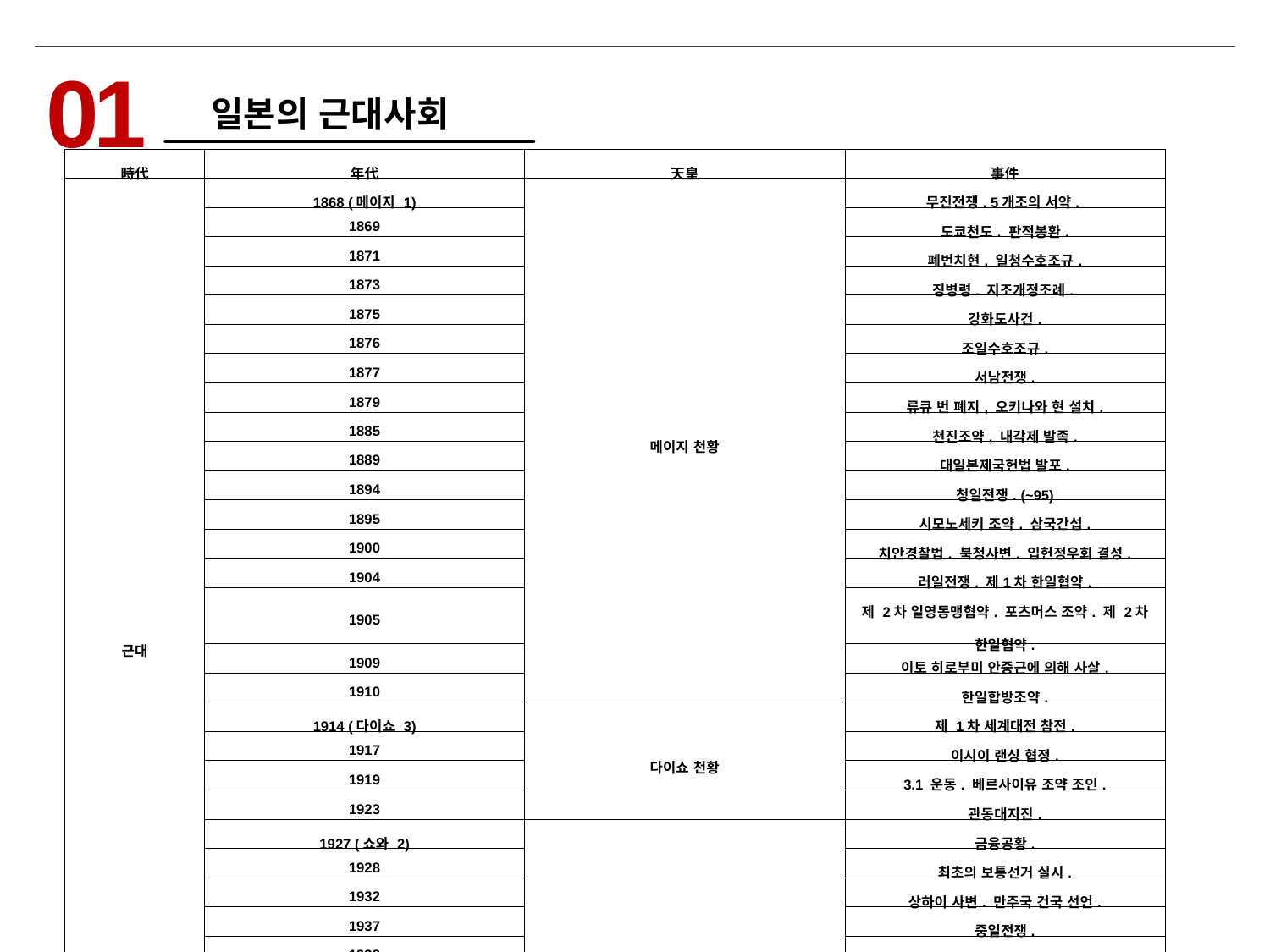

01
일본의 근대사회
| 時代 | 年代 | 天皇 | 事件 |
| --- | --- | --- | --- |
| 근대 | 1868 (메이지 1) | 메이지 천황 | 무진전쟁. 5개조의 서약. |
|  | 1869 |  | 도쿄천도. 판적봉환. |
|  | 1871 |  | 폐번치현. 일청수호조규. |
|  | 1873 |  | 징병령. 지조개정조례. |
|  | 1875 |  | 강화도사건. |
|  | 1876 |  | 조일수호조규. |
|  | 1877 |  | 서남전쟁. |
|  | 1879 |  | 류큐 번 폐지, 오키나와 현 설치. |
|  | 1885 |  | 천진조약, 내각제 발족. |
|  | 1889 |  | 대일본제국헌법 발포. |
|  | 1894 |  | 청일전쟁. (~95) |
|  | 1895 |  | 시모노세키 조약. 삼국간섭. |
|  | 1900 |  | 치안경찰법. 북청사변. 입헌정우회 결성. |
|  | 1904 |  | 러일전쟁. 제1차 한일협약. |
|  | 1905 |  | 제 2차 일영동맹협약. 포츠머스 조약. 제 2차 한일협약. |
|  | 1909 |  | 이토 히로부미 안중근에 의해 사살. |
|  | 1910 |  | 한일합방조약. |
|  | 1914 (다이쇼 3) | 다이쇼 천황 | 제 1차 세계대전 참전. |
|  | 1917 |  | 이시이 랜싱 협정. |
|  | 1919 |  | 3.1 운동. 베르사이유 조약 조인. |
|  | 1923 |  | 관동대지진. |
|  | 1927 (쇼와 2) | 쇼와 천황 | 금융공황. |
|  | 1928 |  | 최초의 보통선거 실시. |
|  | 1932 |  | 상하이 사변. 만주국 건국 선언. |
|  | 1937 |  | 중일전쟁. |
|  | 1938 |  | 국가총동원법 실시. |
|  | 1941 |  | 하와이 진주만 공격. (태평양 전쟁) |
|  | 1943 |  | 대동아회의. 학도출진. |
|  | 1944 |  | 도죠 내각 총사직. 본토폭격 본격화. |
|  | 1945 |  | 도쿄대공습. 미군 오키나와 점령. 히로시마 나가사키 원폭 투하. |